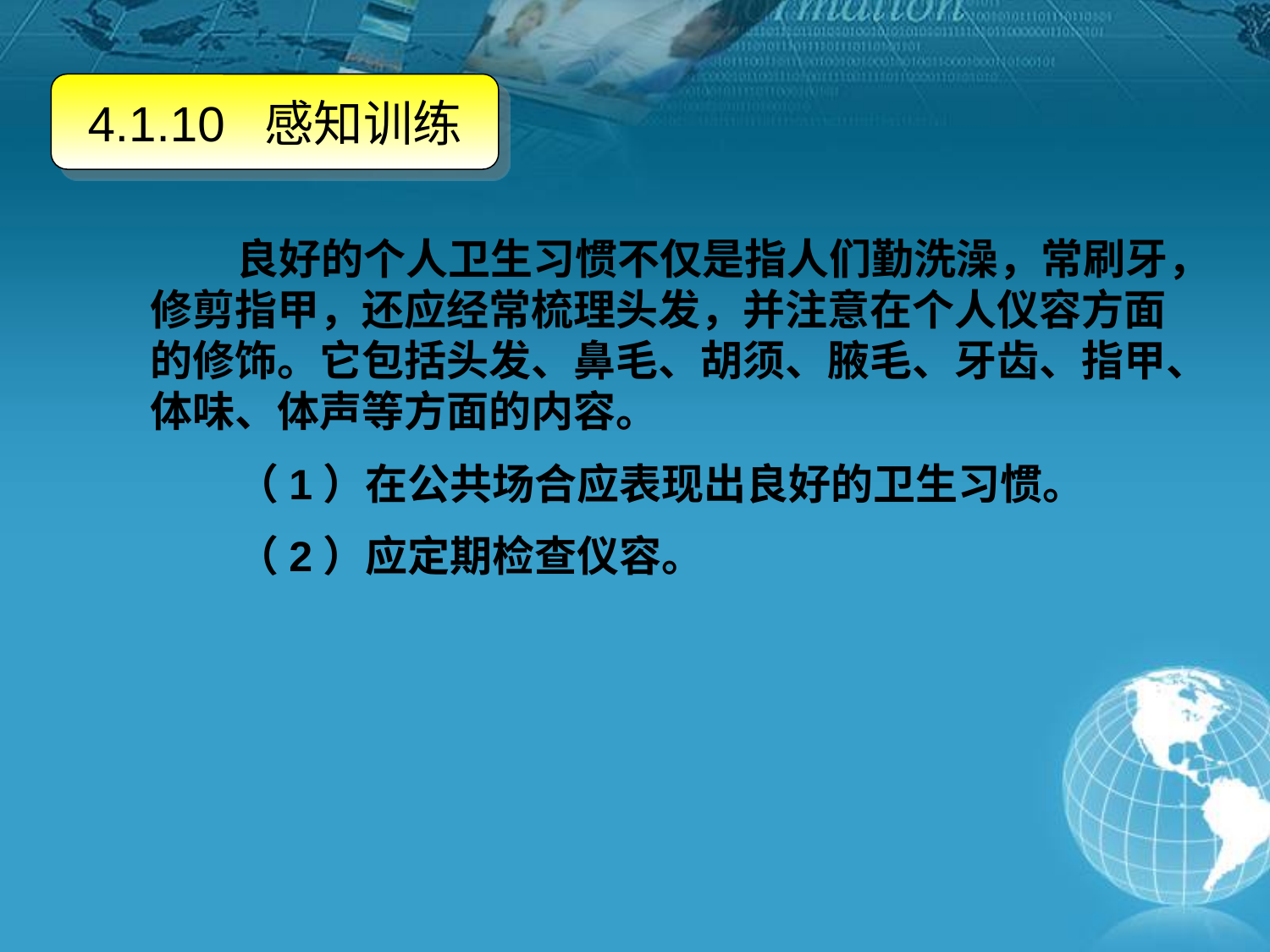

4.1.10  感知训练
        良好的个人卫生习惯不仅是指人们勤洗澡，常刷牙，修剪指甲，还应经常梳理头发，并注意在个人仪容方面的修饰。它包括头发、鼻毛、胡须、腋毛、牙齿、指甲、体味、体声等方面的内容。
        （1）在公共场合应表现出良好的卫生习惯。
        （2）应定期检查仪容。